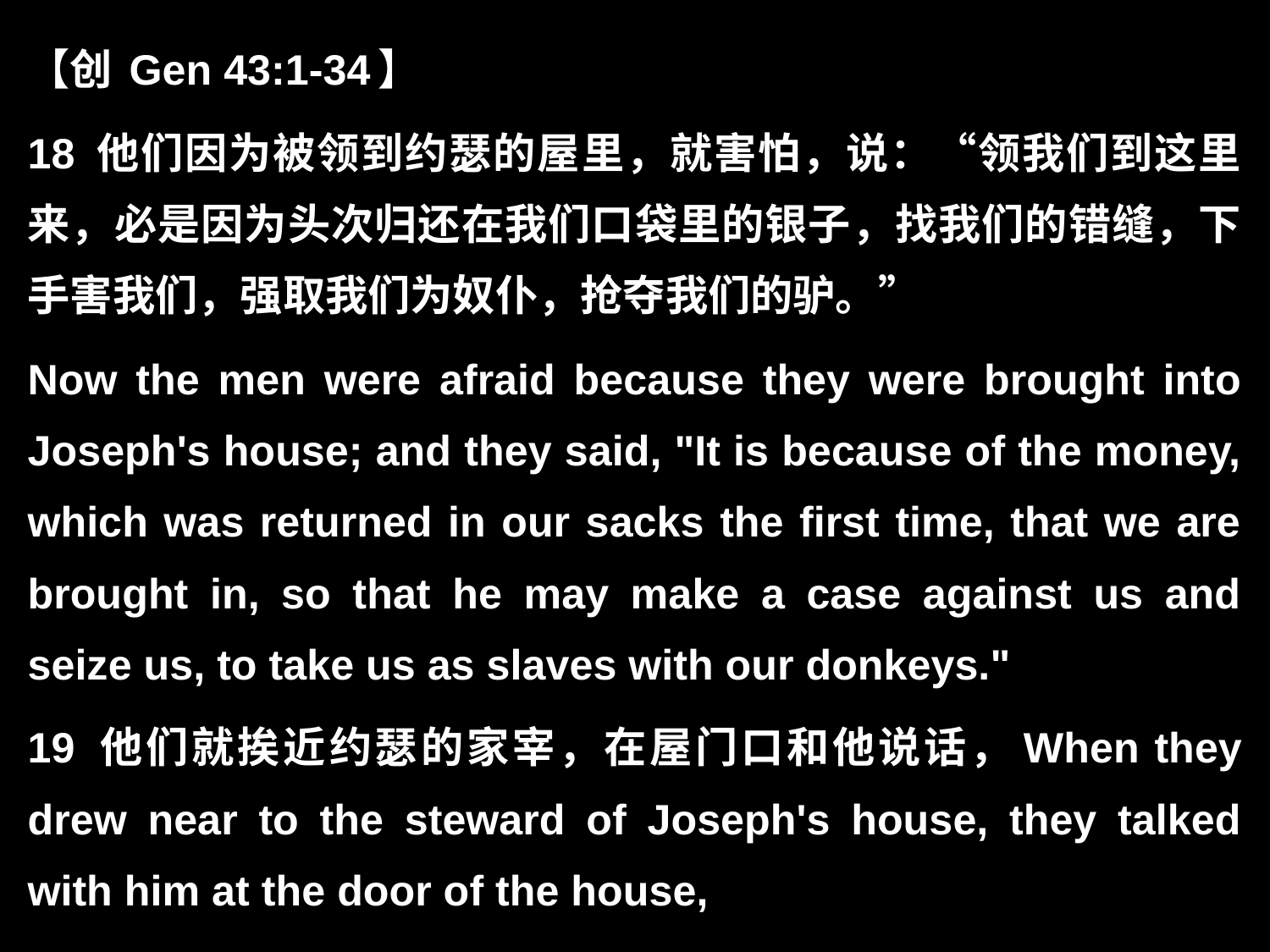

【创 Gen 43:1-34】
18 他们因为被领到约瑟的屋里，就害怕，说：“领我们到这里来，必是因为头次归还在我们口袋里的银子，找我们的错缝，下手害我们，强取我们为奴仆，抢夺我们的驴。”
Now the men were afraid because they were brought into Joseph's house; and they said, "It is because of the money, which was returned in our sacks the first time, that we are brought in, so that he may make a case against us and seize us, to take us as slaves with our donkeys."
19 他们就挨近约瑟的家宰，在屋门口和他说话，When they drew near to the steward of Joseph's house, they talked with him at the door of the house,